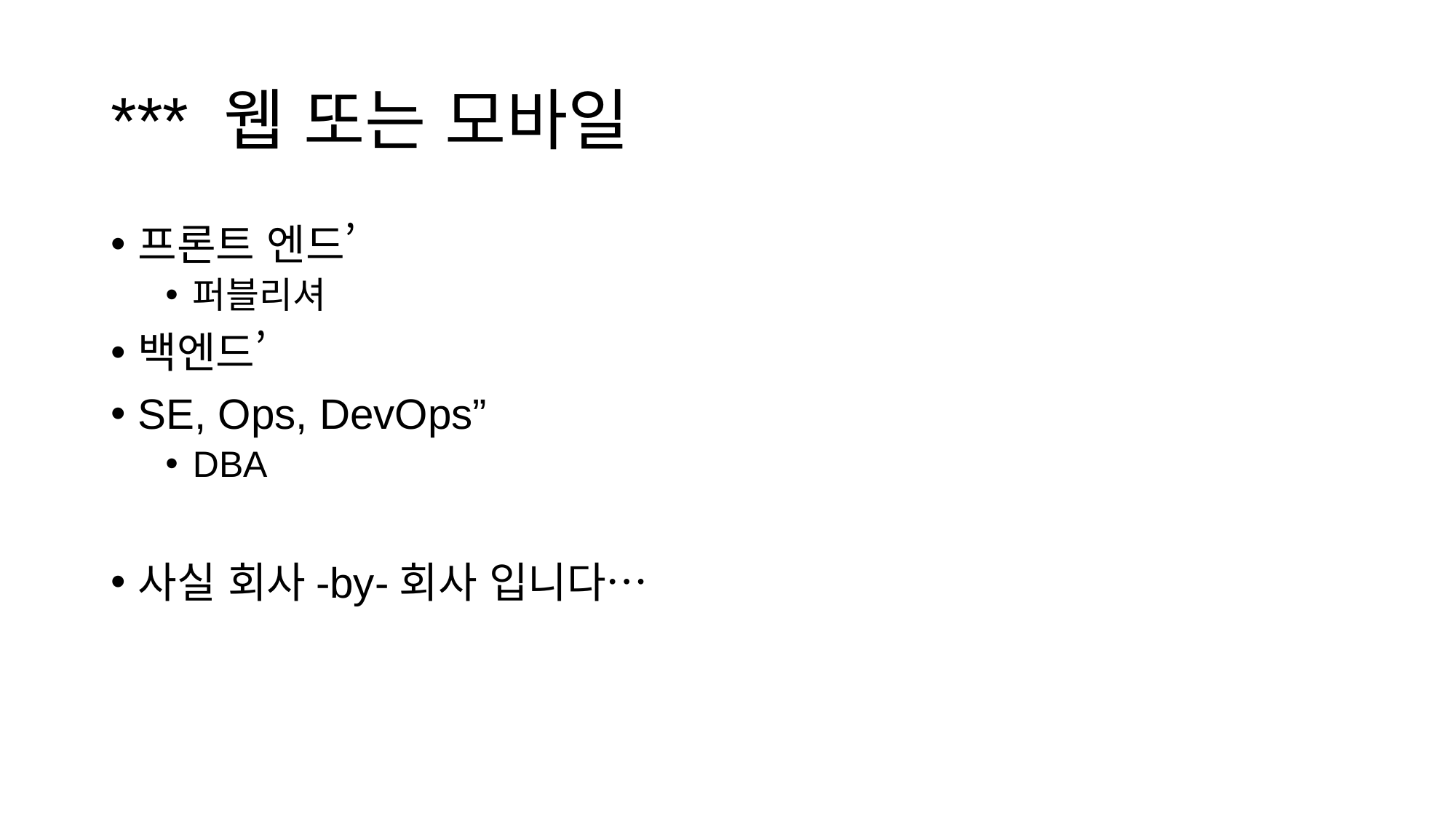

# *** 웹 또는 모바일
프론트 엔드’
퍼블리셔
백엔드’
SE, Ops, DevOps”
DBA

사실 회사-by-회사 입니다…